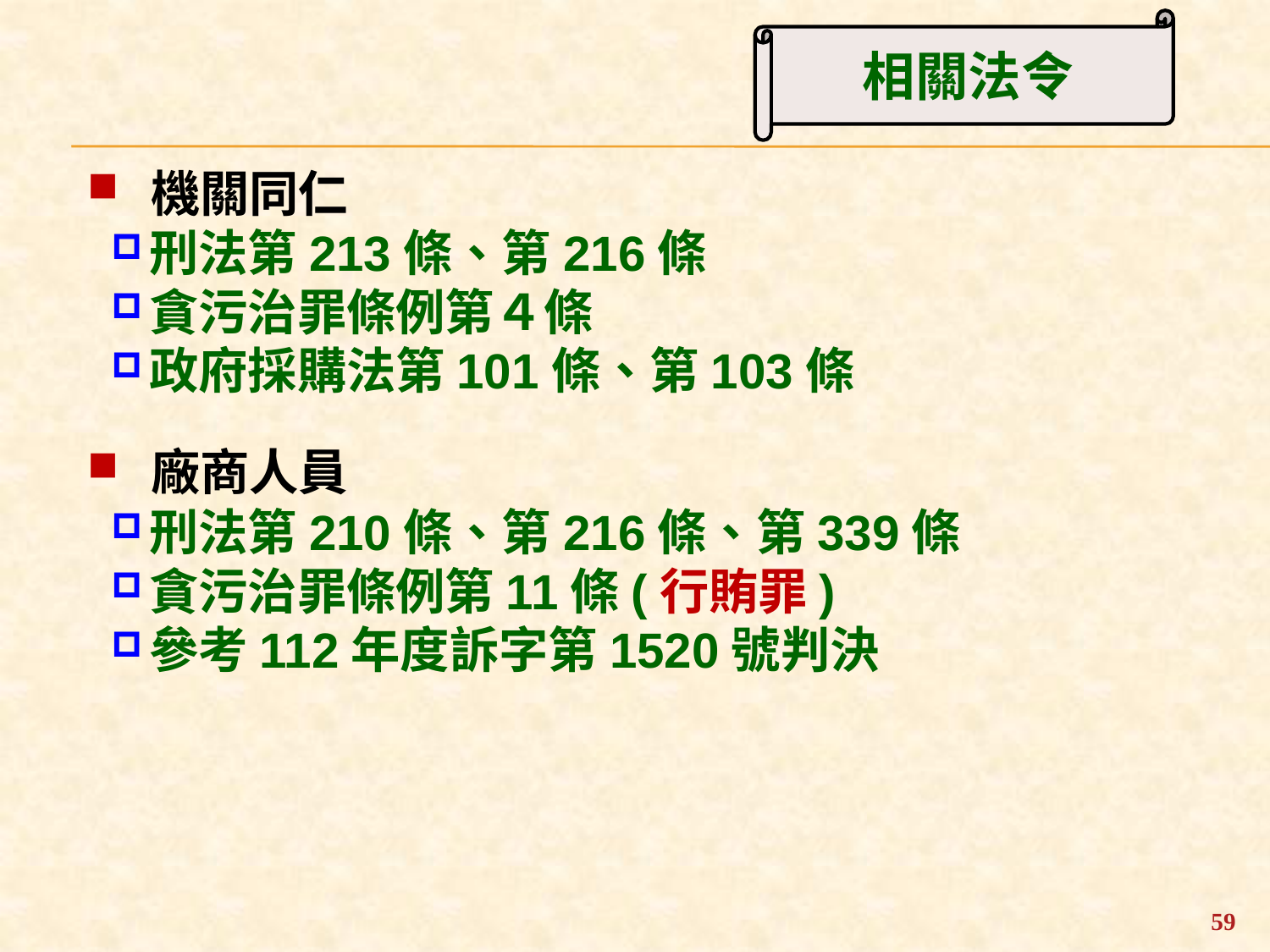

相關法令
機關同仁
刑法第213條、第216條
貪污治罪條例第４條
政府採購法第101條、第103條
廠商人員
刑法第210條、第216條、第339條
貪污治罪條例第11條(行賄罪)
參考112年度訴字第1520號判決

59